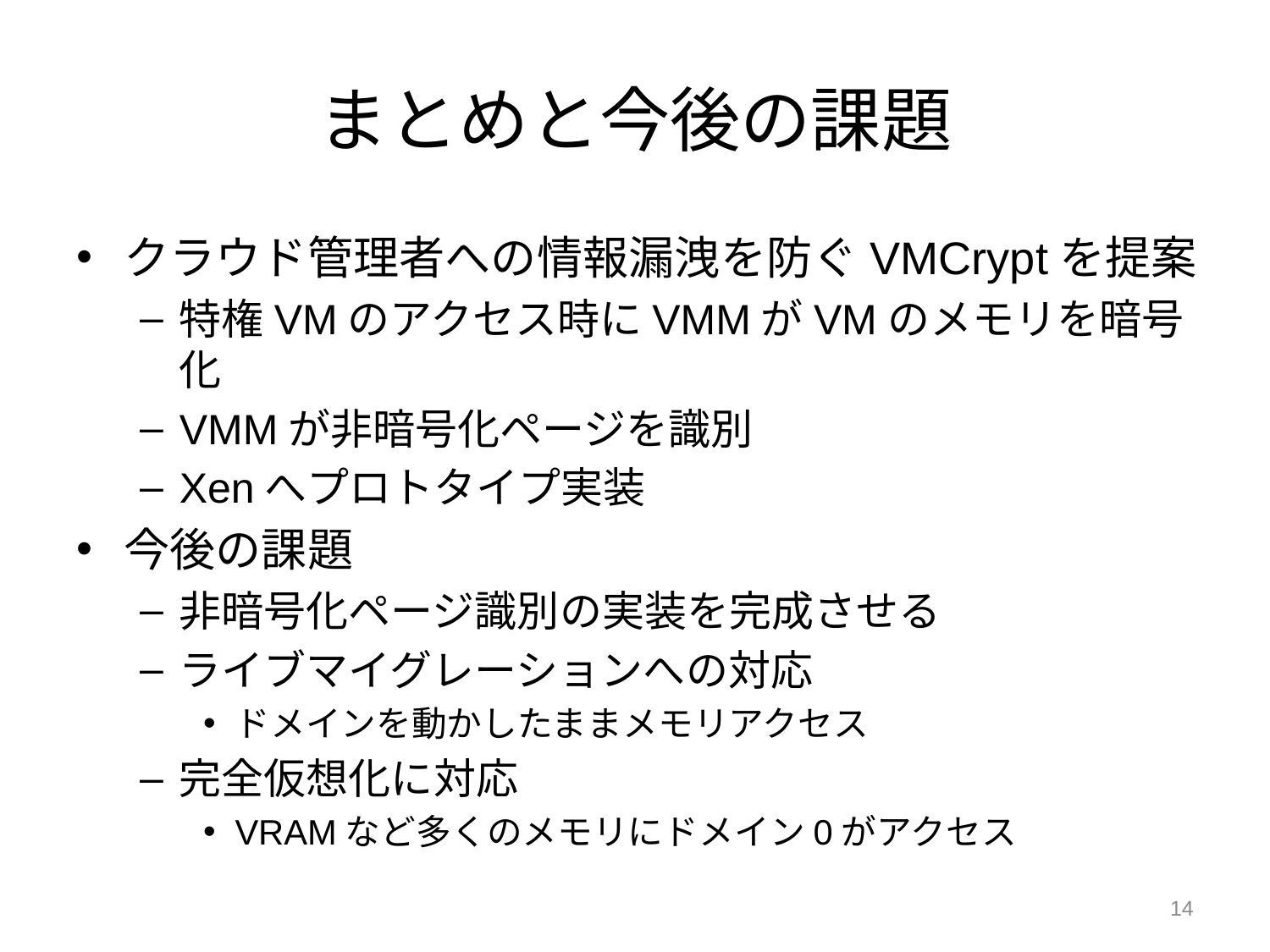

# まとめと今後の課題
クラウド管理者への情報漏洩を防ぐVMCryptを提案
特権VMのアクセス時にVMMがVMのメモリを暗号化
VMMが非暗号化ページを識別
Xenへプロトタイプ実装
今後の課題
非暗号化ページ識別の実装を完成させる
ライブマイグレーションへの対応
ドメインを動かしたままメモリアクセス
完全仮想化に対応
VRAMなど多くのメモリにドメイン0がアクセス
14